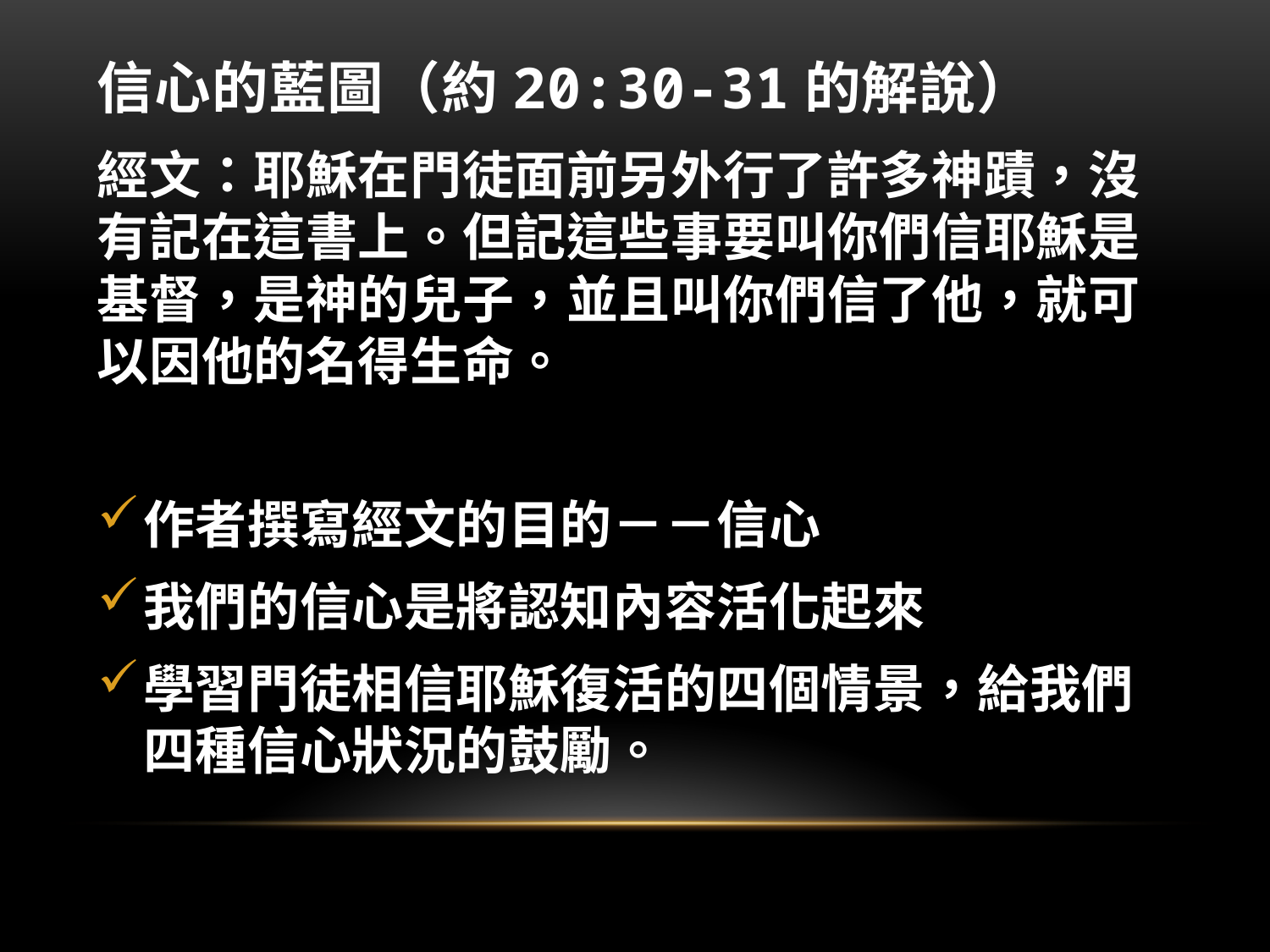

# 信心的藍圖（約20:30-31的解說）
經文：耶穌在門徒面前另外行了許多神蹟，沒有記在這書上。但記這些事要叫你們信耶穌是基督，是神的兒子，並且叫你們信了他，就可以因他的名得生命。

作者撰寫經文的目的－－信心
我們的信心是將認知內容活化起來
學習門徒相信耶穌復活的四個情景，給我們四種信心狀況的鼓勵。